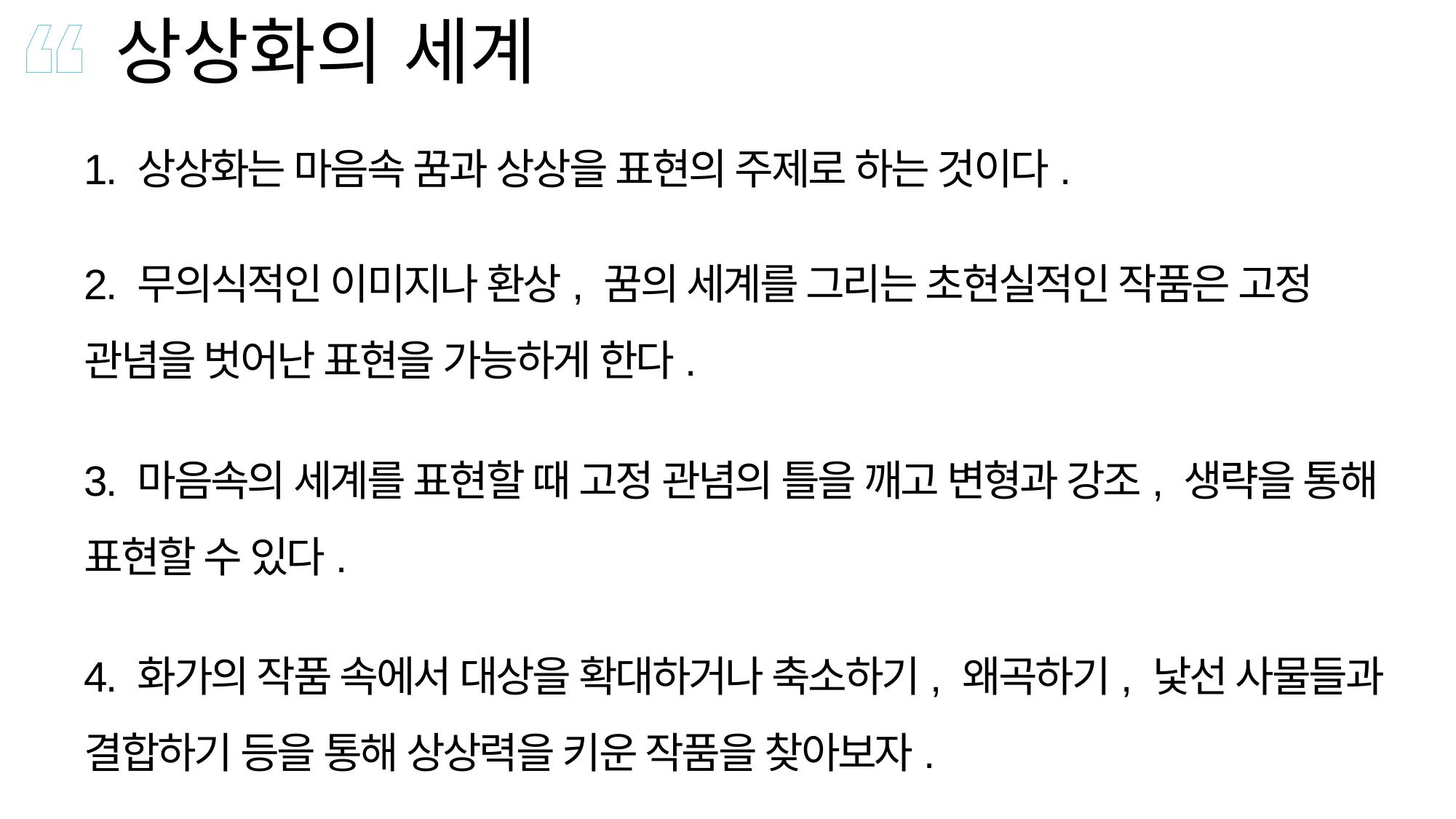

상상화의 세계
“
1. 상상화는 마음속 꿈과 상상을 표현의 주제로 하는 것이다.

2. 무의식적인 이미지나 환상, 꿈의 세계를 그리는 초현실적인 작품은 고정 관념을 벗어난 표현을 가능하게 한다.

3. 마음속의 세계를 표현할 때 고정 관념의 틀을 깨고 변형과 강조, 생략을 통해 표현할 수 있다.

4. 화가의 작품 속에서 대상을 확대하거나 축소하기, 왜곡하기, 낯선 사물들과 결합하기 등을 통해 상상력을 키운 작품을 찾아보자.